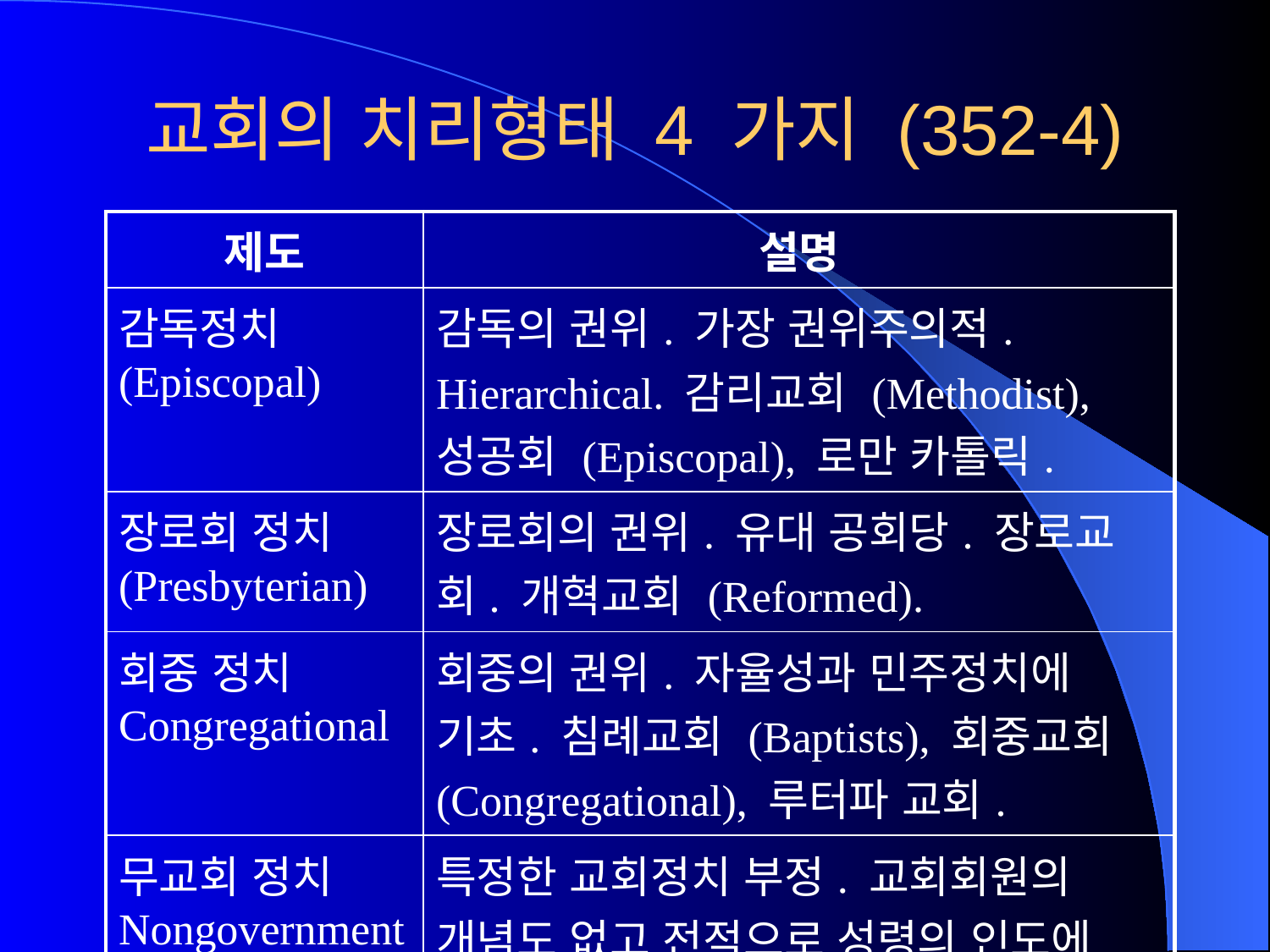

# 교회의 치리형태 4 가지 (352-4)
| 제도 | 설명 |
| --- | --- |
| 감독정치 (Episcopal) | 감독의 권위. 가장 권위주의적. Hierarchical. 감리교회 (Methodist), 성공회 (Episcopal), 로만 카톨릭. |
| 장로회 정치 (Presbyterian) | 장로회의 권위. 유대 공회당. 장로교회. 개혁교회 (Reformed). |
| 회중 정치 Congregational | 회중의 권위. 자율성과 민주정치에 기초. 침례교회 (Baptists), 회중교회 (Congregational), 루터파 교회. |
| 무교회 정치 Nongovernmental | 특정한 교회정치 부정. 교회회원의 개념도 없고 전적으로 성령의 인도에 의지. 퀘이커 파. |